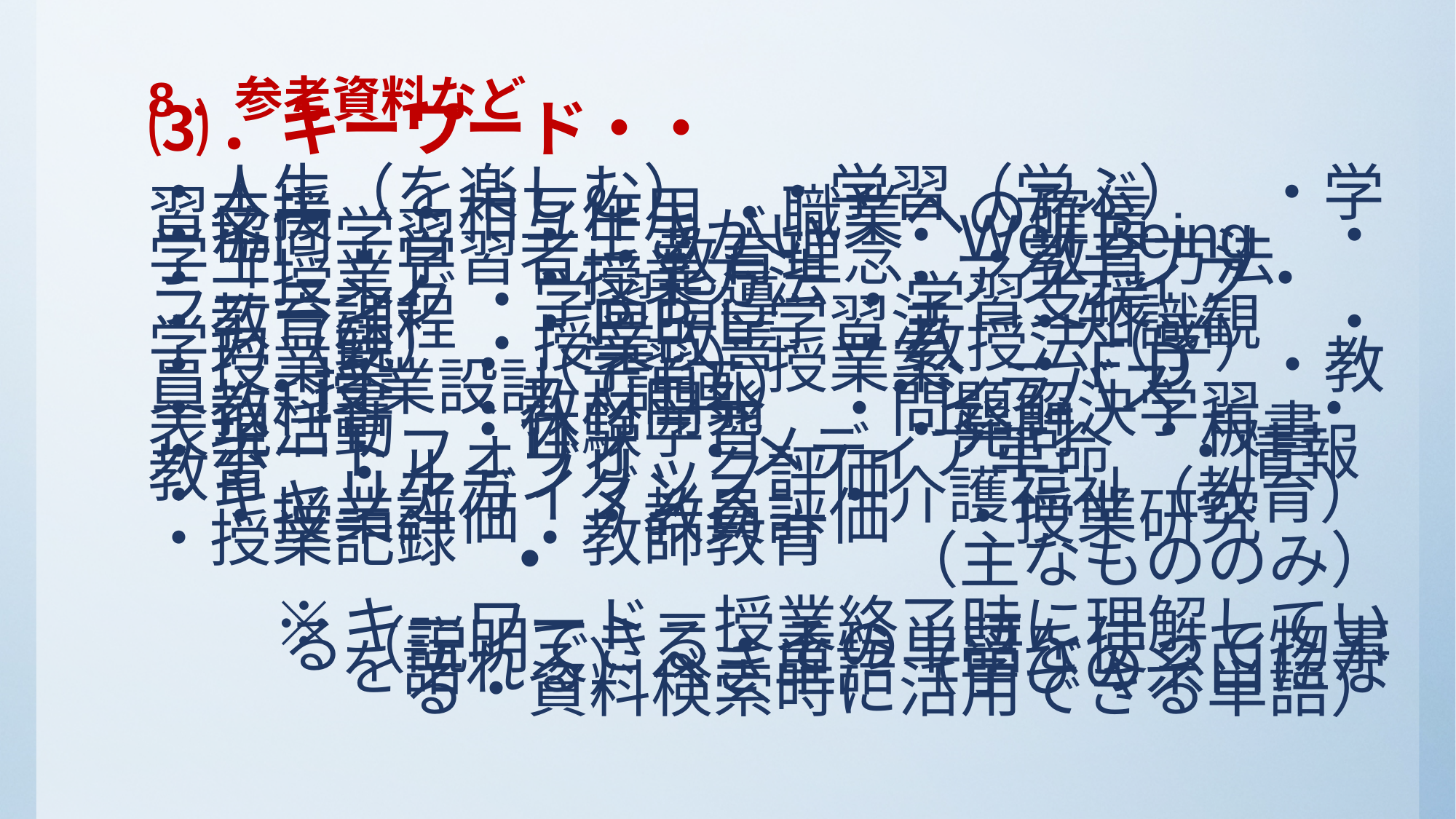

# 8．参考資料など
⑶．キーワード・・

・人生（を楽しむ）　・学習（学ぶ）　・学習支援　・相互作用 ・職業への確信
・協同学習　・生きがい　・Well Being　・学生　・学習者 ・教育理念　・教育方法
・「授業」　・授業方法　・アクティブ・ラーニング ・学習指導　・学習支援
・教育課程　・ＰＢＬ学習法　・知識観　・学力（観） ・授業改善　・教授法（学）
・授業案　・（学習）授業案　・ＦＤ　・教員   ・授業設計（計画）　・シラバス
・教科書　・教材開発　・問題解決学習   ・表現活動　・体験学習　　・発問　・板書
・ポートフォリオ   ・メディア革命　・情報教育　・ル－ブリック評価
・キャリアガイダンス　・介護福祉（教育）　・授業評価　・教員評価　・授業研究
・授業記録　・教師教育
（主なもののみ）

※キーワード＝授業終了時に理解している（説明できる・その単語を使って物事を語れる）べき単語（学びの糸口になる・資料検索時に活用できる単語）